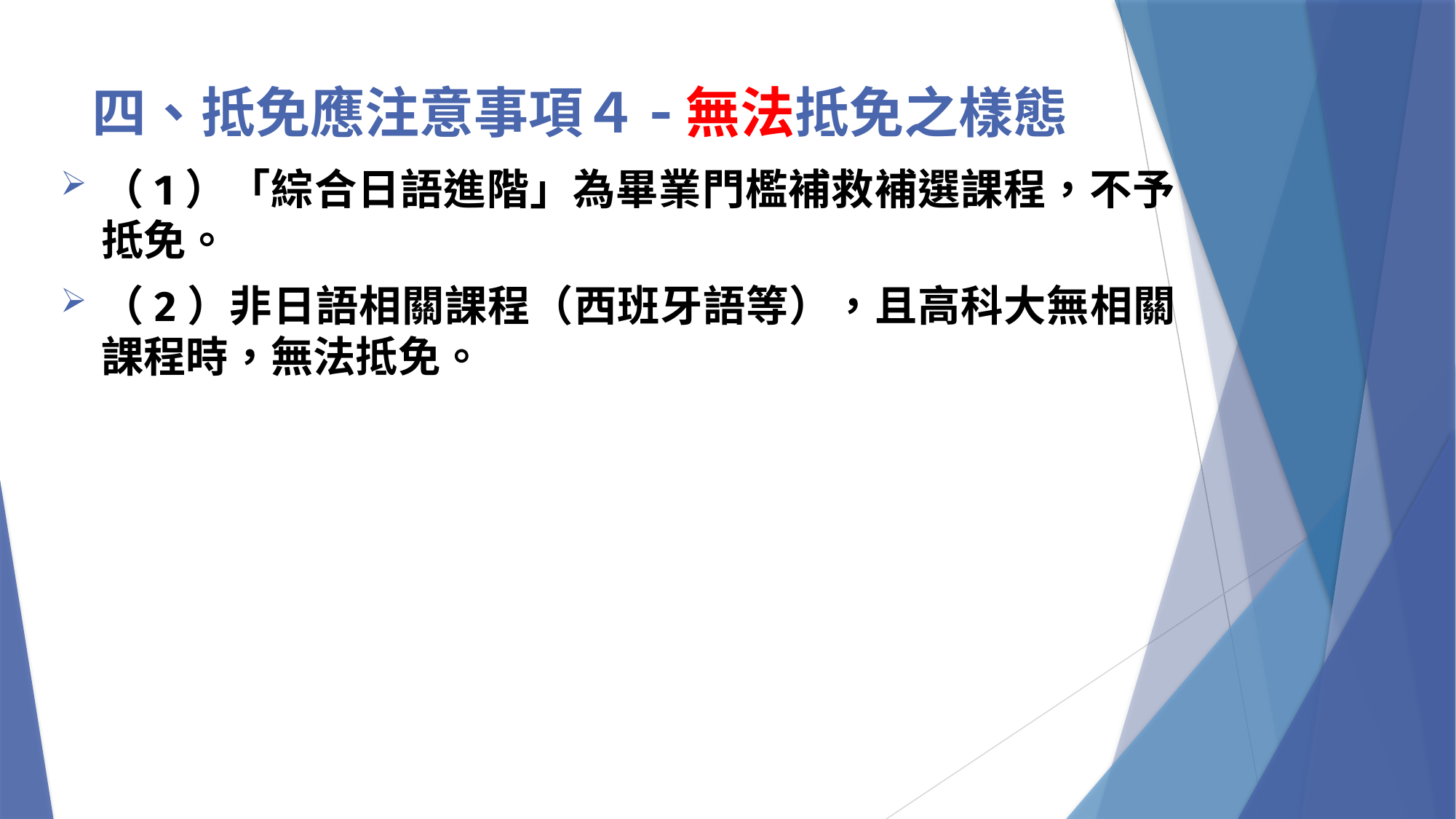

# 四、抵免應注意事項４-無法抵免之樣態
（1）「綜合日語進階」為畢業門檻補救補選課程，不予抵免。
（2）非日語相關課程（西班牙語等），且高科大無相關課程時，無法抵免。